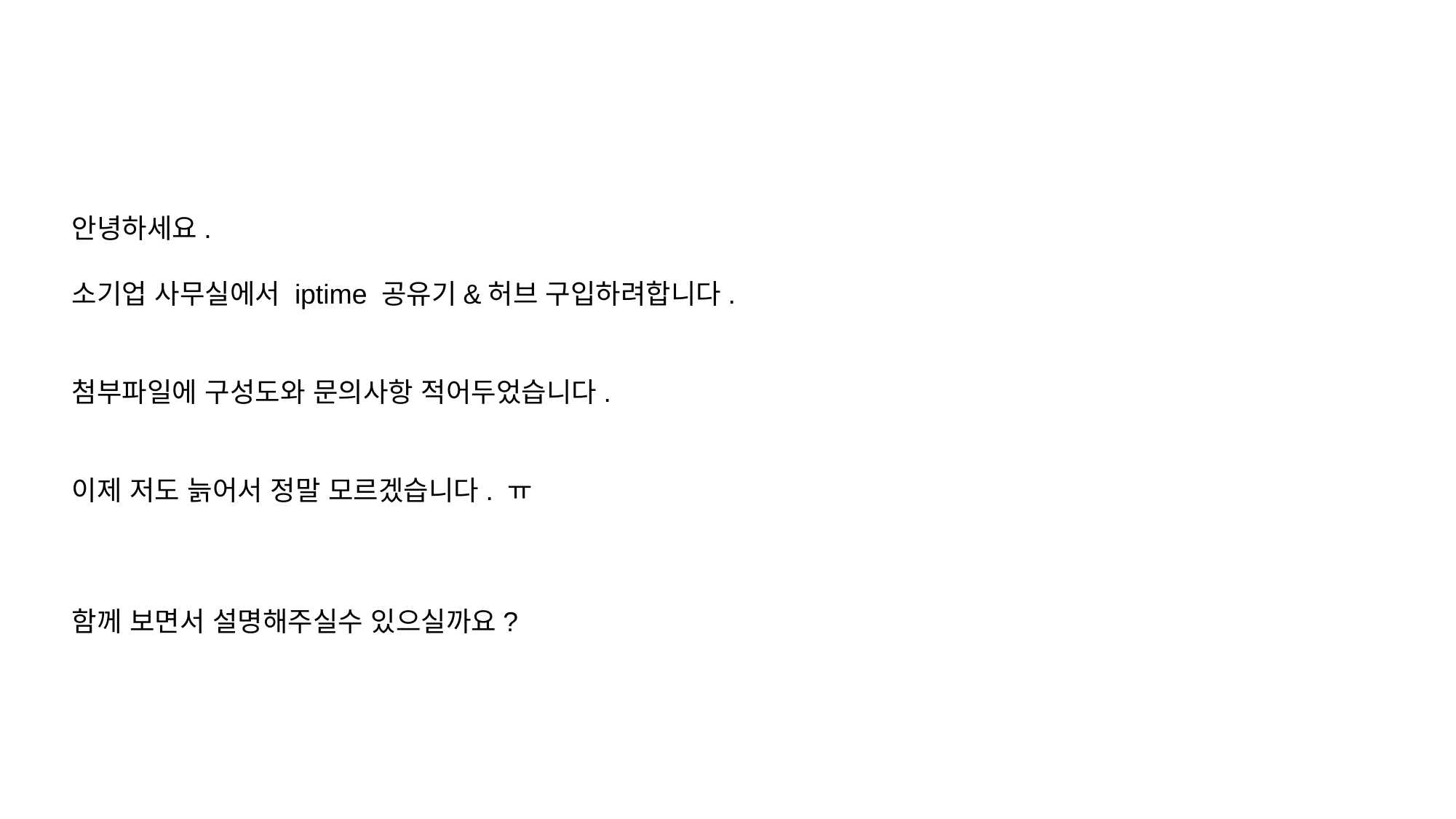

안녕하세요.

소기업 사무실에서 iptime 공유기&허브 구입하려합니다.

첨부파일에 구성도와 문의사항 적어두었습니다.

이제 저도 늙어서 정말 모르겠습니다. ㅠ

함께 보면서 설명해주실수 있으실까요?